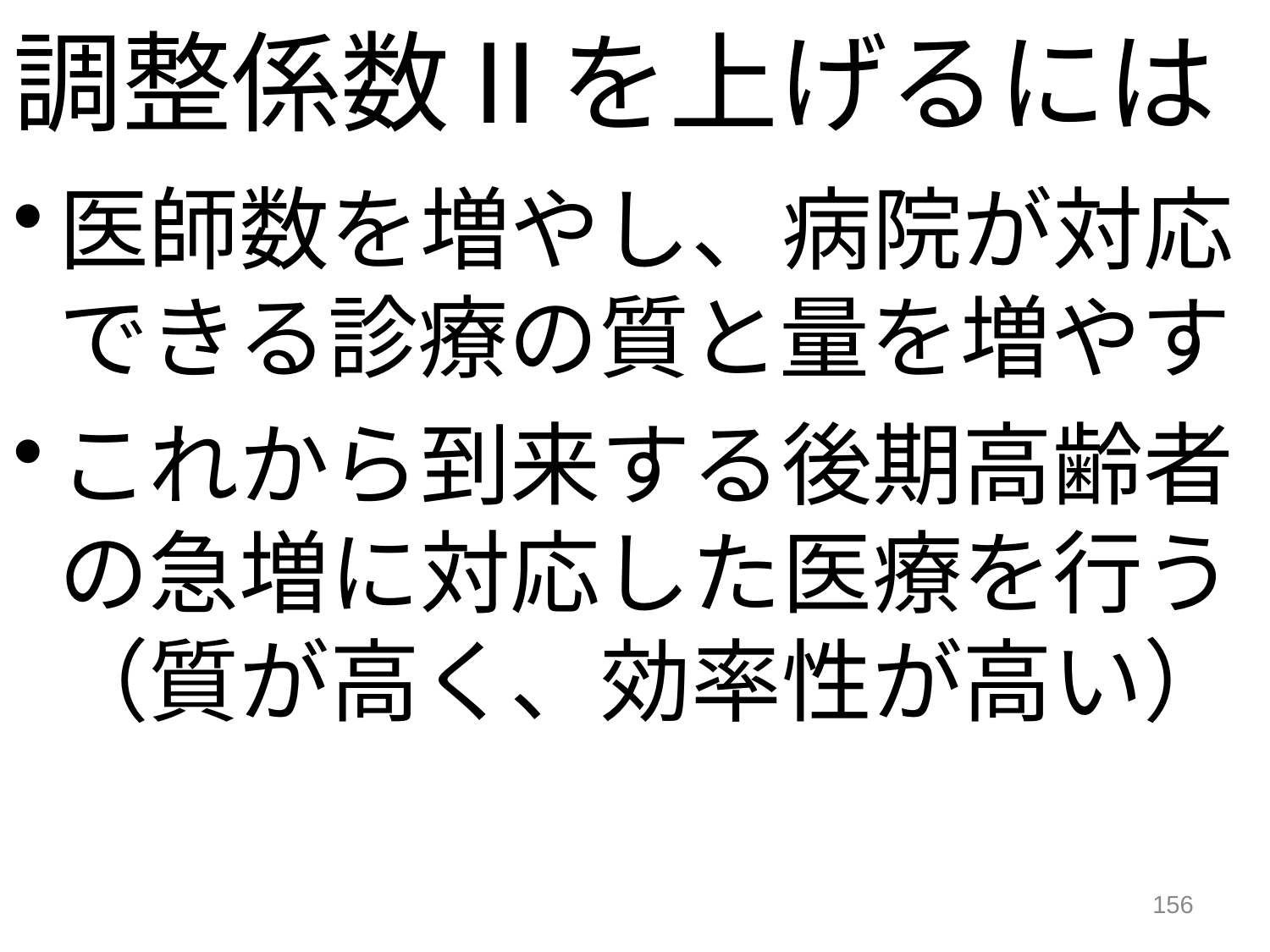

# 調整係数Ⅱを上げるには
医師数を増やし、病院が対応できる診療の質と量を増やす
これから到来する後期高齢者の急増に対応した医療を行う（質が高く、効率性が高い）
156